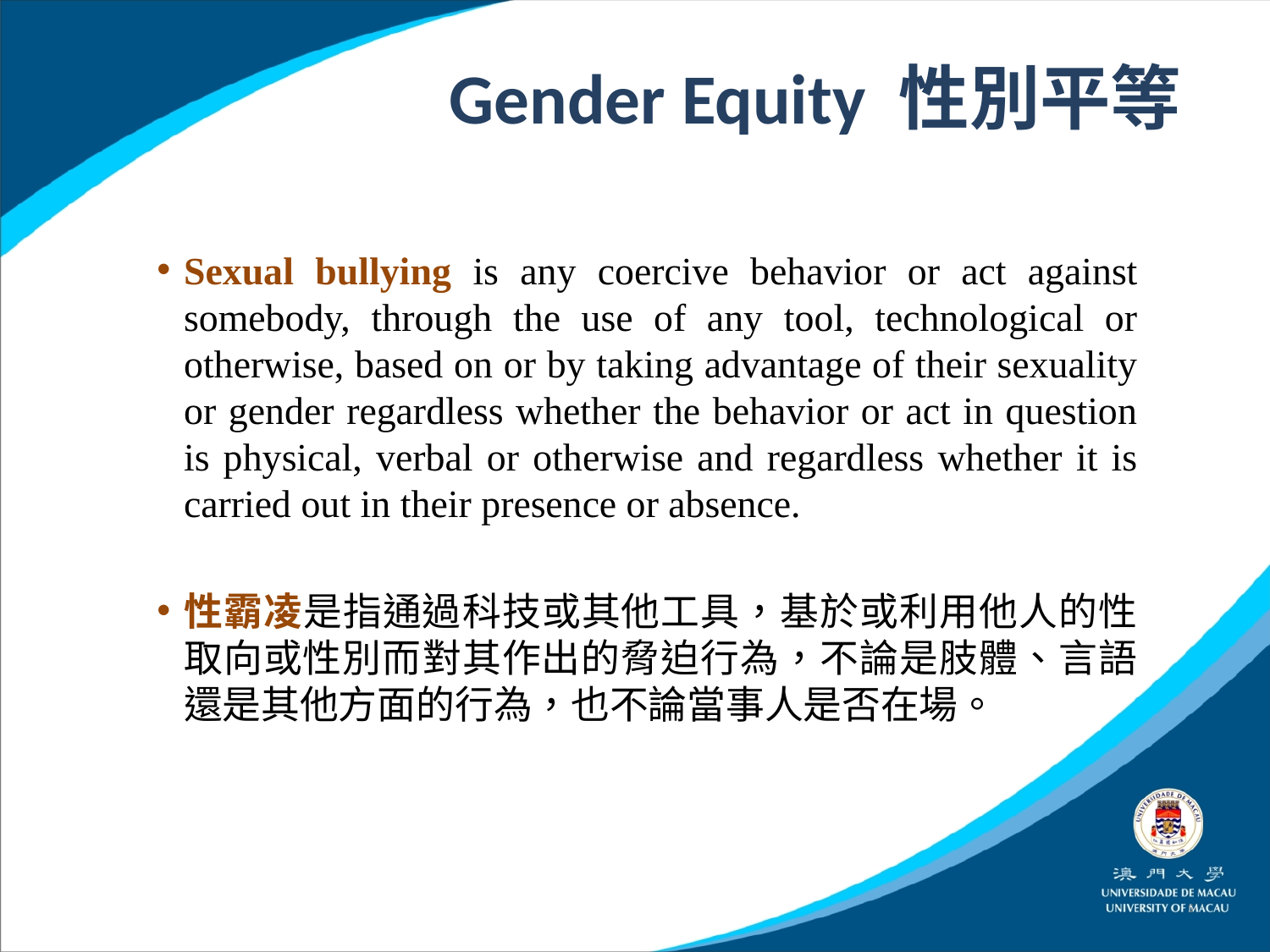

Gender Equity 性別平等
Sexual bullying is any coercive behavior or act against somebody, through the use of any tool, technological or otherwise, based on or by taking advantage of their sexuality or gender regardless whether the behavior or act in question is physical, verbal or otherwise and regardless whether it is carried out in their presence or absence.

性霸凌是指通過科技或其他工具，基於或利用他人的性取向或性別而對其作出的脅迫行為，不論是肢體、言語還是其他方面的行為，也不論當事人是否在場。
5